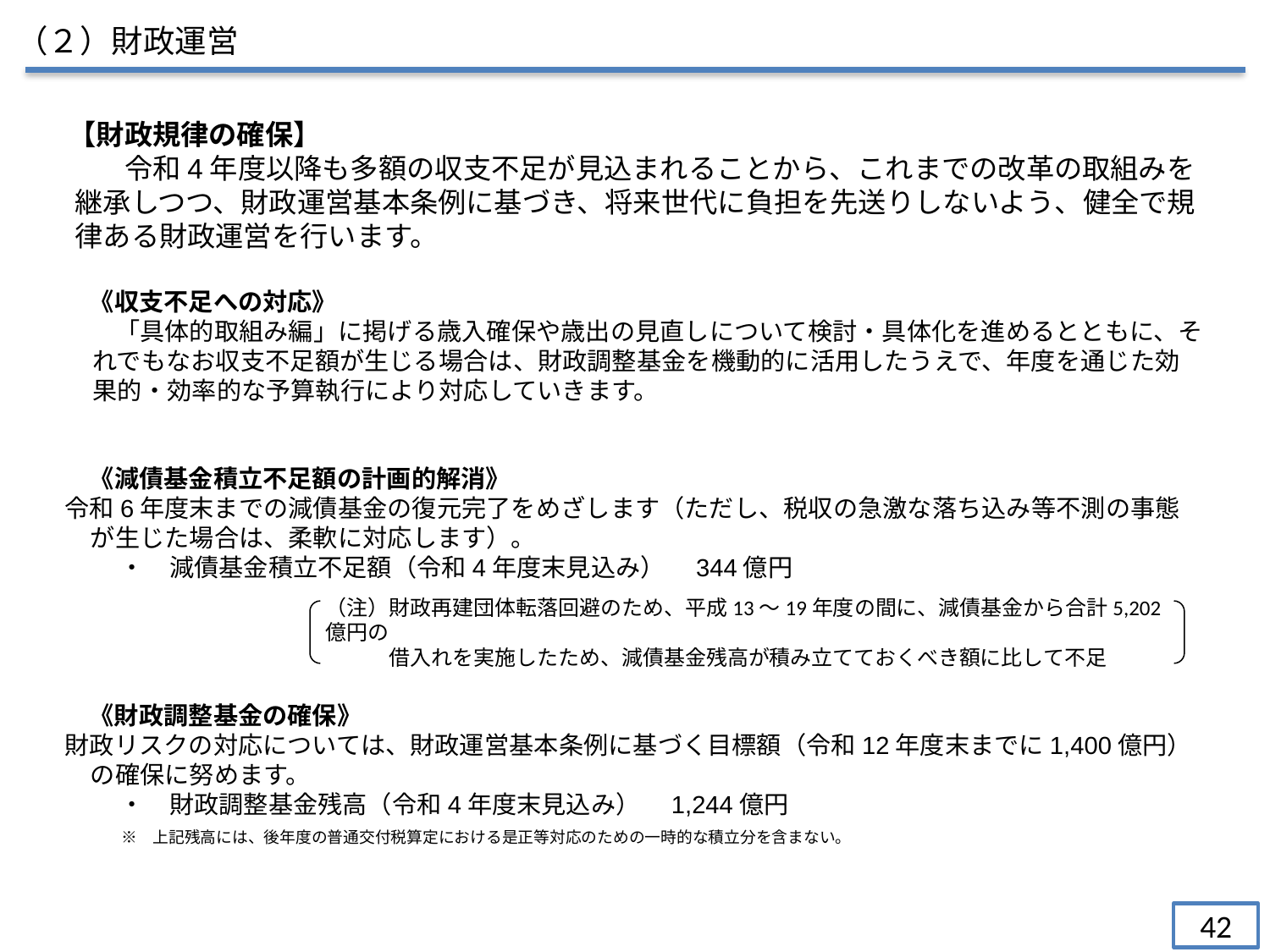

（２）財政運営
　【財政規律の確保】
　　　令和4年度以降も多額の収支不足が見込まれることから、これまでの改革の取組みを継承しつつ、財政運営基本条例に基づき、将来世代に負担を先送りしないよう、健全で規律ある財政運営を行います。

　　《収支不足への対応》
　「具体的取組み編」に掲げる歳入確保や歳出の見直しについて検討・具体化を進めるとともに、それでもなお収支不足額が生じる場合は、財政調整基金を機動的に活用したうえで、年度を通じた効果的・効率的な予算執行により対応していきます。

　　《減債基金積立不足額の計画的解消》
　令和6年度末までの減債基金の復元完了をめざします（ただし、税収の急激な落ち込み等不測の事態が生じた場合は、柔軟に対応します）。
　　　 ・　減債基金積立不足額（令和4年度末見込み）　344億円

　　《財政調整基金の確保》
　財政リスクの対応については、財政運営基本条例に基づく目標額（令和12年度末までに1,400億円）の確保に努めます。
　　　 ・　財政調整基金残高（令和4年度末見込み）　1,244億円
       　 ※　上記残高には、後年度の普通交付税算定における是正等対応のための一時的な積立分を含まない。
（注）財政再建団体転落回避のため、平成13～19年度の間に、減債基金から合計5,202億円の
　　　借入れを実施したため、減債基金残高が積み立てておくべき額に比して不足
42